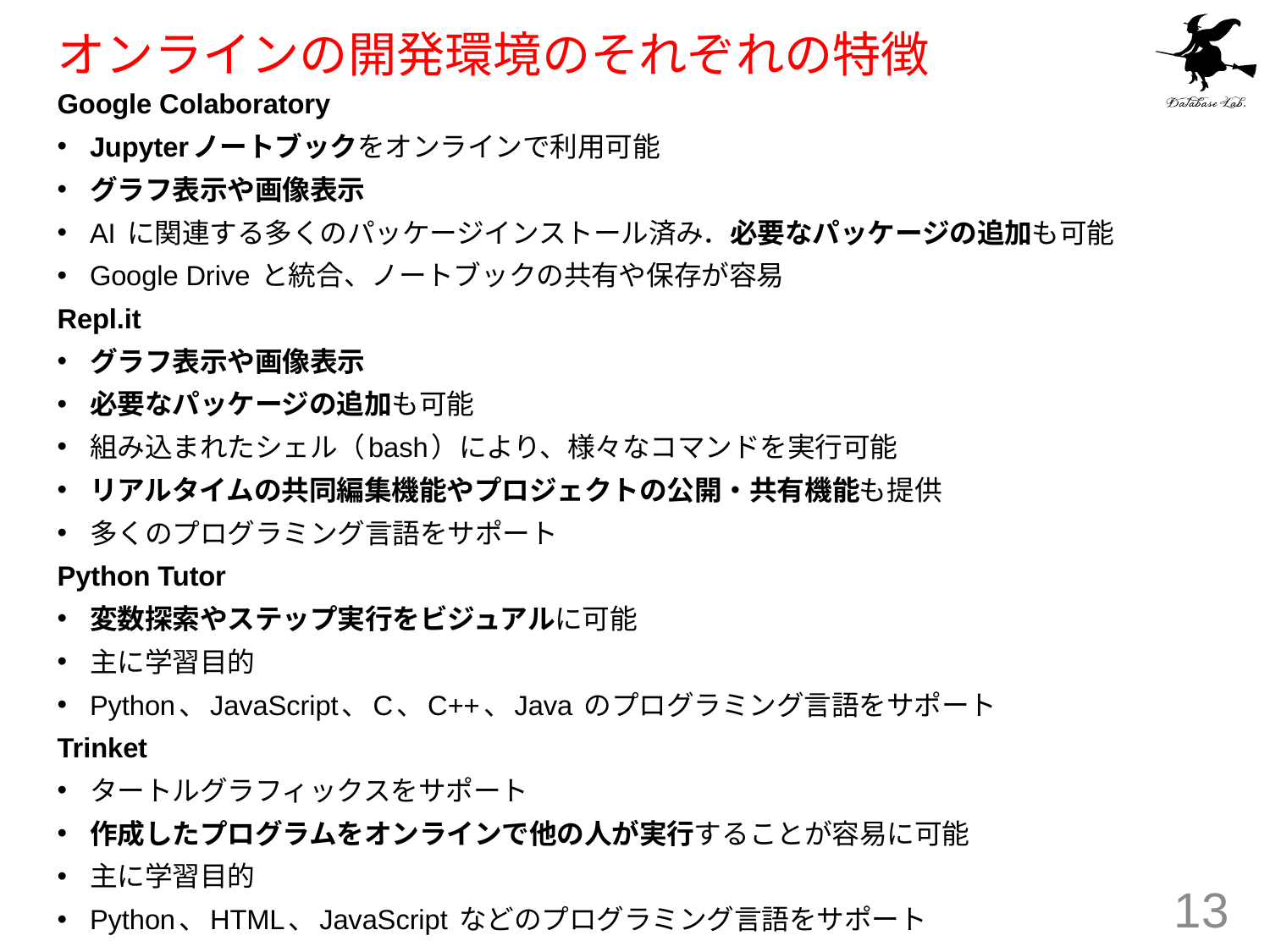

# オンラインの開発環境のそれぞれの特徴
Google Colaboratory
Jupyterノートブックをオンラインで利用可能
グラフ表示や画像表示
AI に関連する多くのパッケージインストール済み．必要なパッケージの追加も可能
Google Drive と統合、ノートブックの共有や保存が容易
Repl.it
グラフ表示や画像表示
必要なパッケージの追加も可能
組み込まれたシェル（bash）により、様々なコマンドを実行可能
リアルタイムの共同編集機能やプロジェクトの公開・共有機能も提供
多くのプログラミング言語をサポート
Python Tutor
変数探索やステップ実行をビジュアルに可能
主に学習目的
Python、JavaScript、C、C++、Java のプログラミング言語をサポート
Trinket
タートルグラフィックスをサポート
作成したプログラムをオンラインで他の人が実行することが容易に可能
主に学習目的
Python、HTML、JavaScript などのプログラミング言語をサポート

13